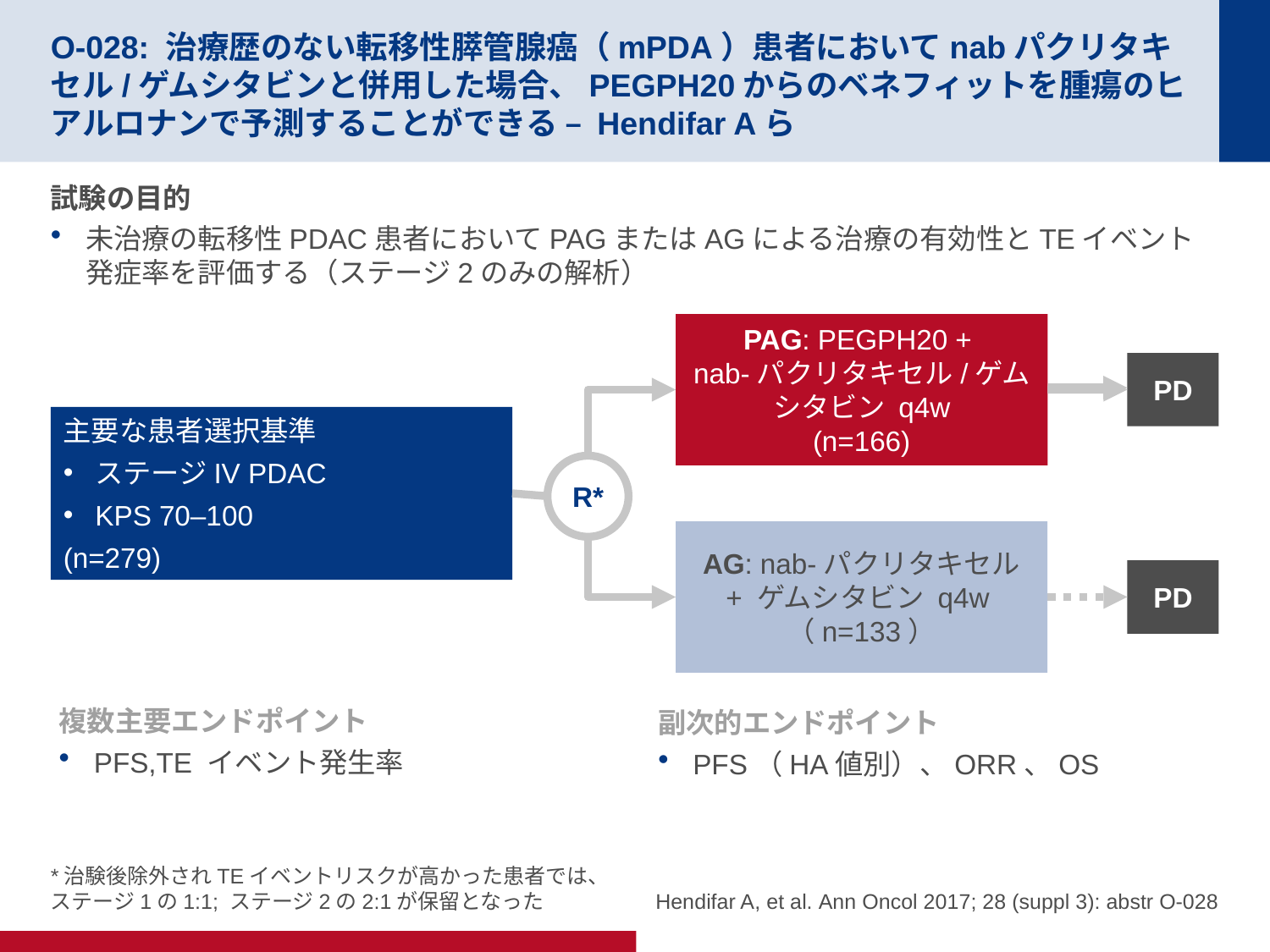

# O-028: 治療歴のない転移性膵管腺癌（mPDA）患者においてnabパクリタキセル/ゲムシタビンと併用した場合、PEGPH20からのベネフィットを腫瘍のヒアルロナンで予測することができる – Hendifar Aら
試験の目的
未治療の転移性PDAC患者においてPAGまたはAGによる治療の有効性とTEイベント発症率を評価する（ステージ2のみの解析）

PAG: PEGPH20 +
nab-パクリタキセル/ゲムシタビン q4w
(n=166)
PD
主要な患者選択基準
ステージIV PDAC
KPS 70–100
(n=279)
R*
AG: nab-パクリタキセル + ゲムシタビン q4w
（n=133）
PD
複数主要エンドポイント
PFS,TE イベント発生率
副次的エンドポイント
PFS（HA値別）、ORR、OS
*治験後除外されTEイベントリスクが高かった患者では、ステージ1の1:1; ステージ2の2:1が保留となった
Hendifar A, et al. Ann Oncol 2017; 28 (suppl 3): abstr O-028